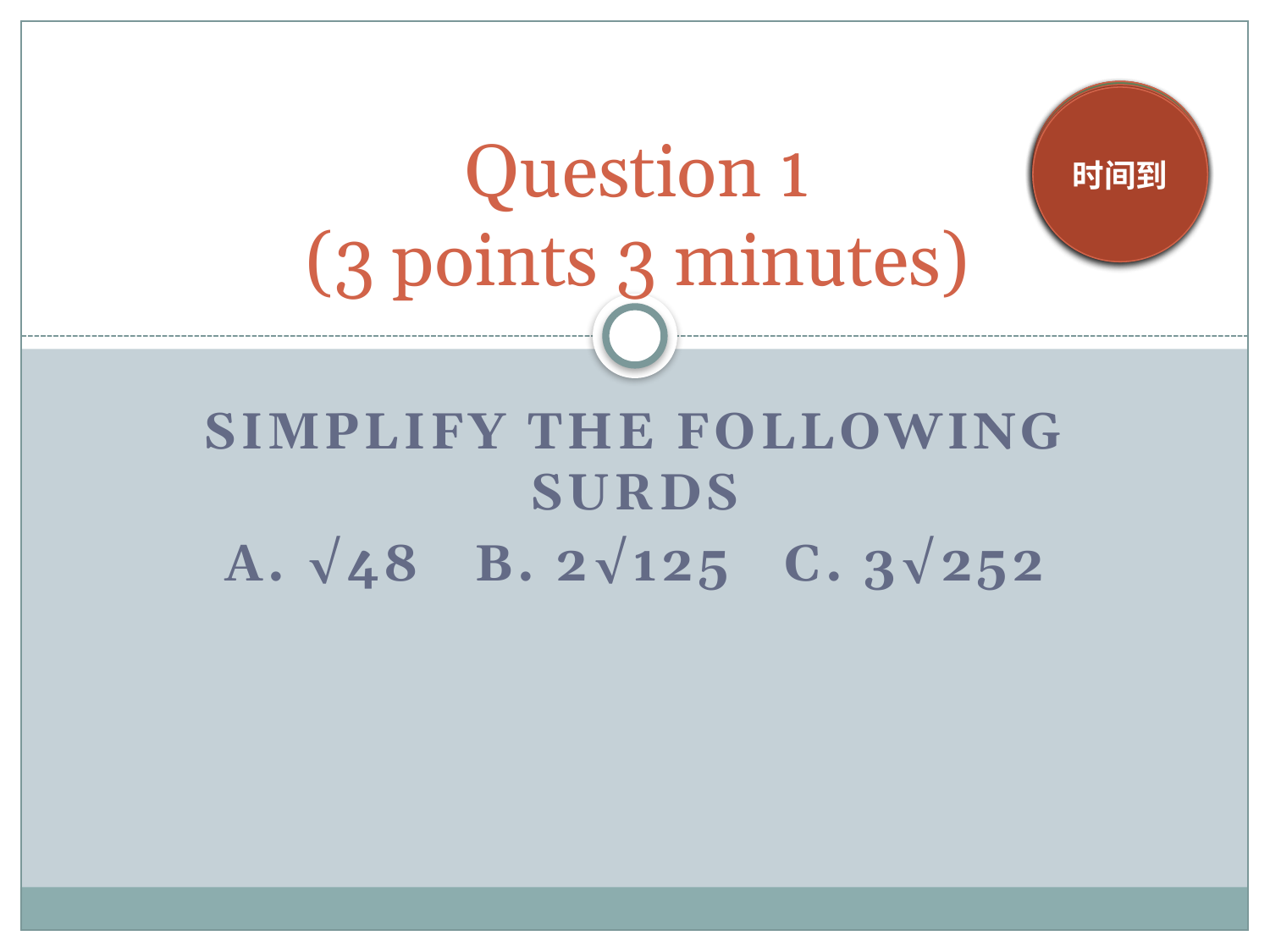

# Question 1 (3 points 3 minutes)
3 min
2 min
1 min
10 s
5 s
时间到
sIMPLIFY THE FOLLOWING SURds
a. √48   b. 2√125   c. 3√252